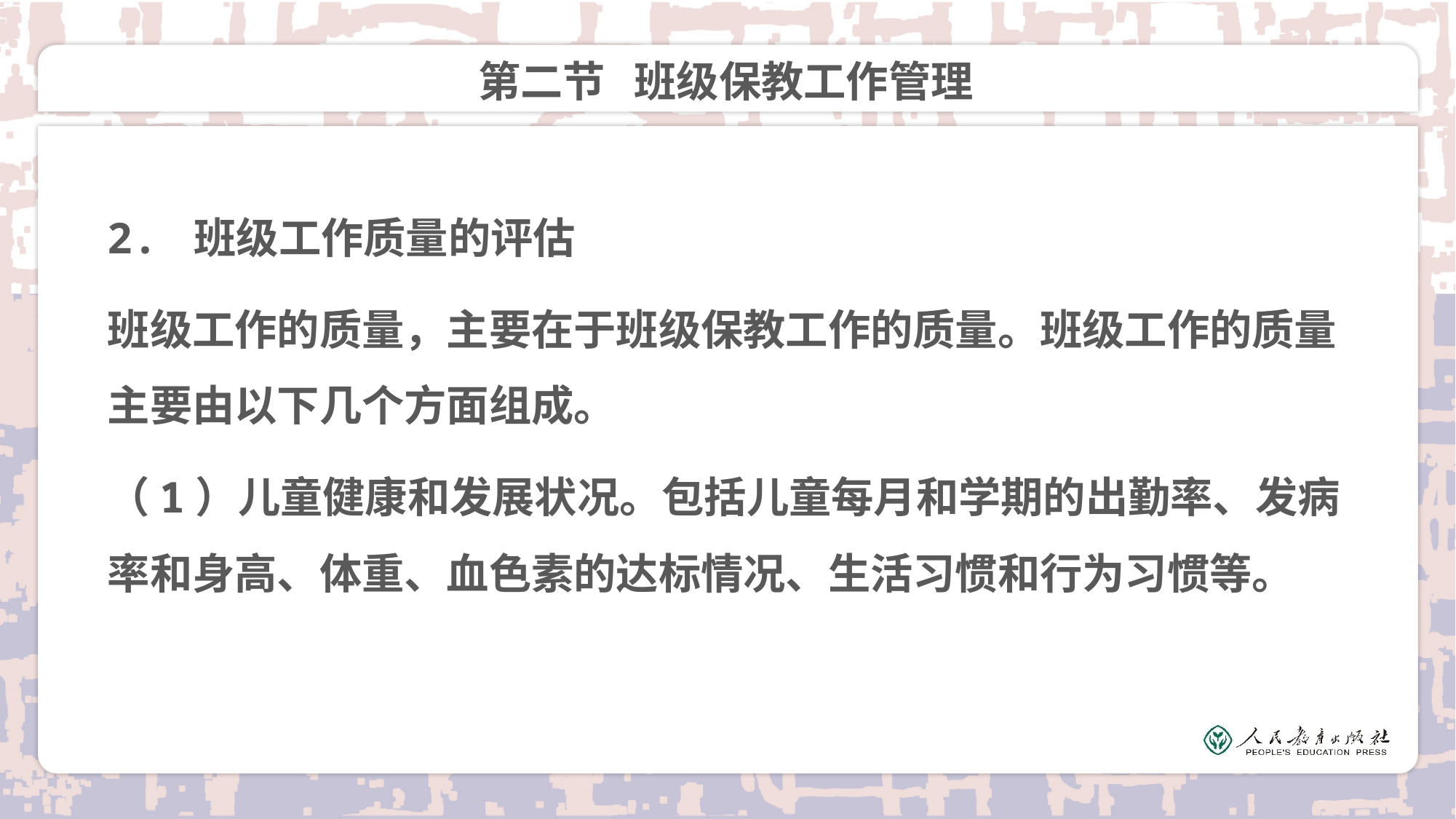

# 第二节   班级保教工作管理
2. 班级工作质量的评估
班级工作的质量，主要在于班级保教工作的质量。班级工作的质量主要由以下几个方面组成。
（1）儿童健康和发展状况。包括儿童每月和学期的出勤率、发病率和身高、体重、血色素的达标情况、生活习惯和行为习惯等。